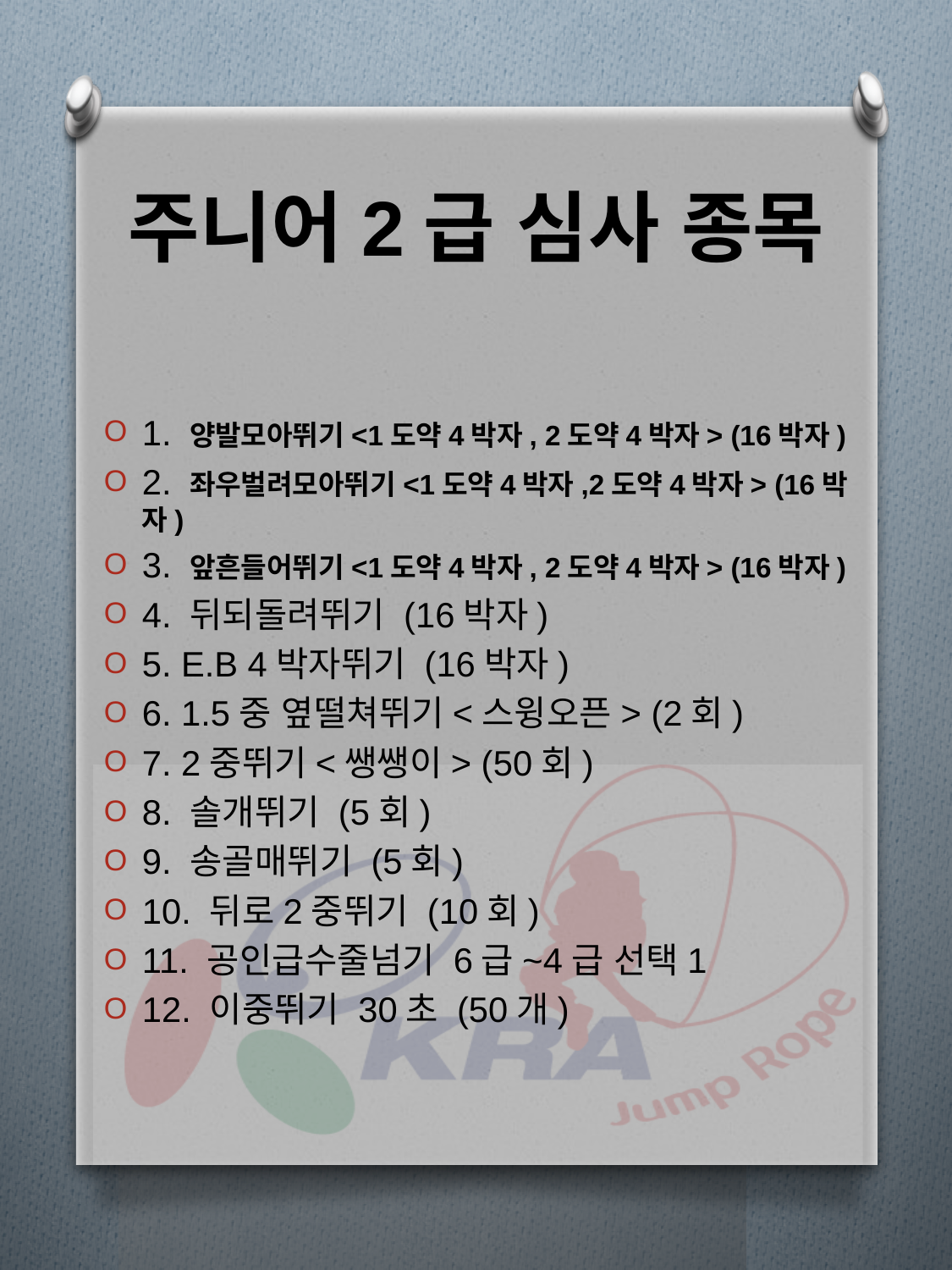

# 주니어2급 심사 종목

1. 양발모아뛰기<1도약4박자, 2도약4박자> (16박자)
2. 좌우벌려모아뛰기<1도약4박자,2도약4박자> (16박자)
3. 앞흔들어뛰기<1도약4박자, 2도약4박자> (16박자)
4. 뒤되돌려뛰기 (16박자)
5. E.B 4박자뛰기 (16박자)
6. 1.5중 옆떨쳐뛰기<스윙오픈> (2회)
7. 2중뛰기<쌩쌩이> (50회)
8. 솔개뛰기 (5회)
9. 송골매뛰기 (5회)
10. 뒤로2중뛰기 (10회)
11. 공인급수줄넘기 6급~4급 선택1
12. 이중뛰기 30초 (50개)